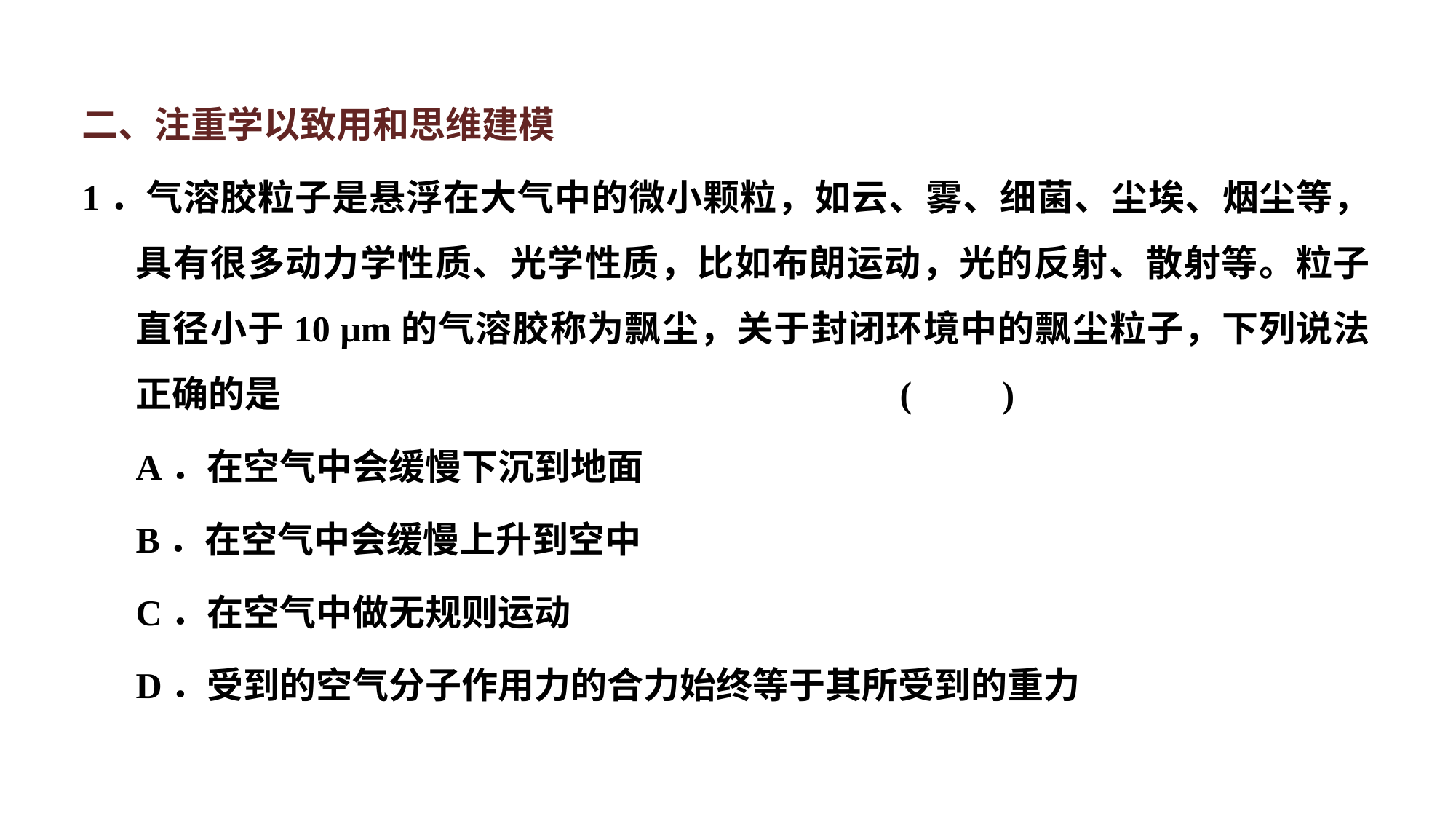

二、注重学以致用和思维建模
1．气溶胶粒子是悬浮在大气中的微小颗粒，如云、雾、细菌、尘埃、烟尘等，具有很多动力学性质、光学性质，比如布朗运动，光的反射、散射等。粒子直径小于10 μm的气溶胶称为飘尘，关于封闭环境中的飘尘粒子，下列说法正确的是						(　　)
A．在空气中会缓慢下沉到地面
B．在空气中会缓慢上升到空中
C．在空气中做无规则运动
D．受到的空气分子作用力的合力始终等于其所受到的重力